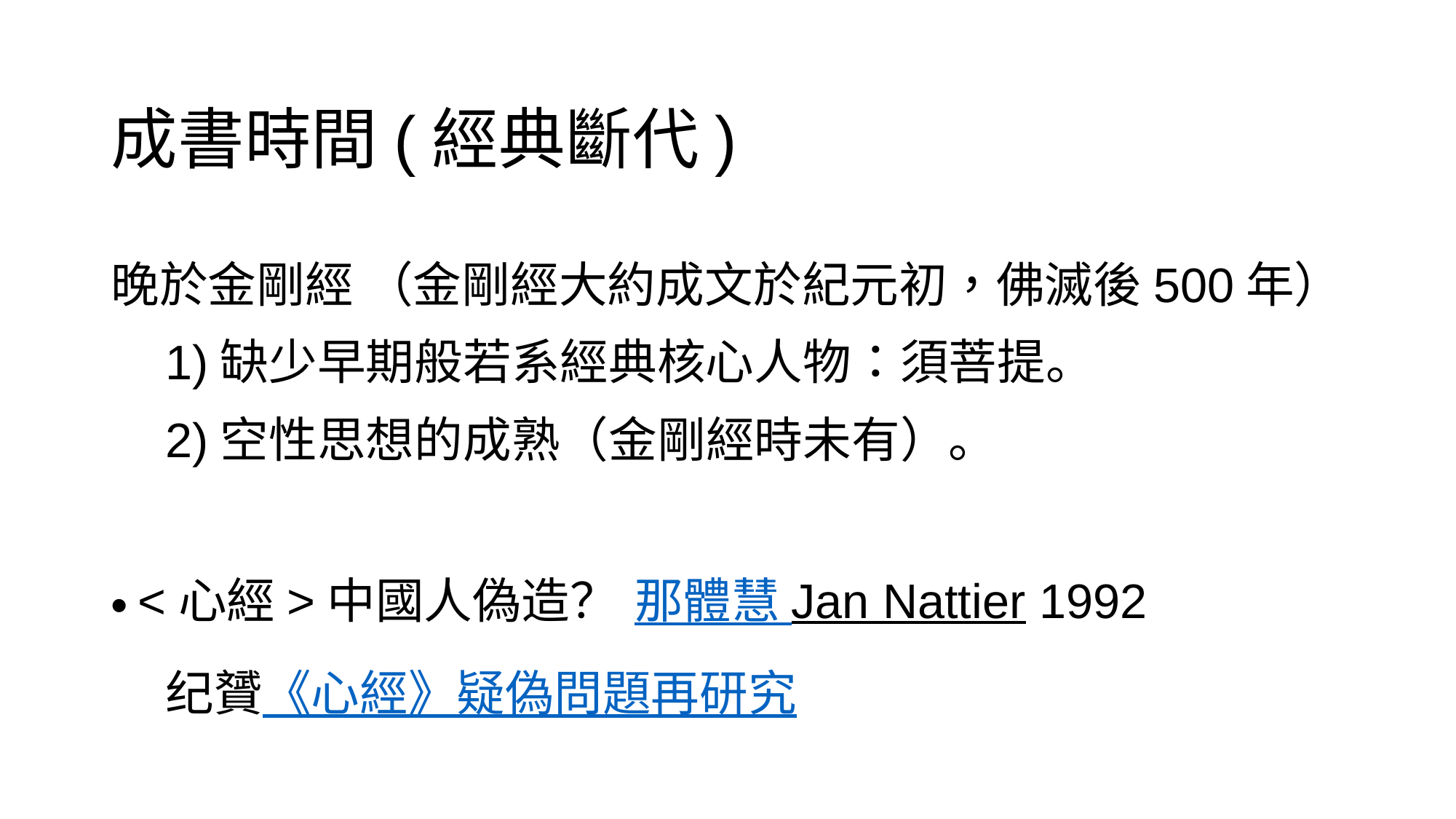

# 成書時間(經典斷代)
晚於金剛經 （金剛經大約成文於紀元初，佛滅後500年）
1)缺少早期般若系經典核心人物：須菩提。
2)空性思想的成熟（金剛經時未有）。

<心經>中國人偽造？  那體慧 Jan Nattier 1992
纪贇《心經》疑偽問題再研究